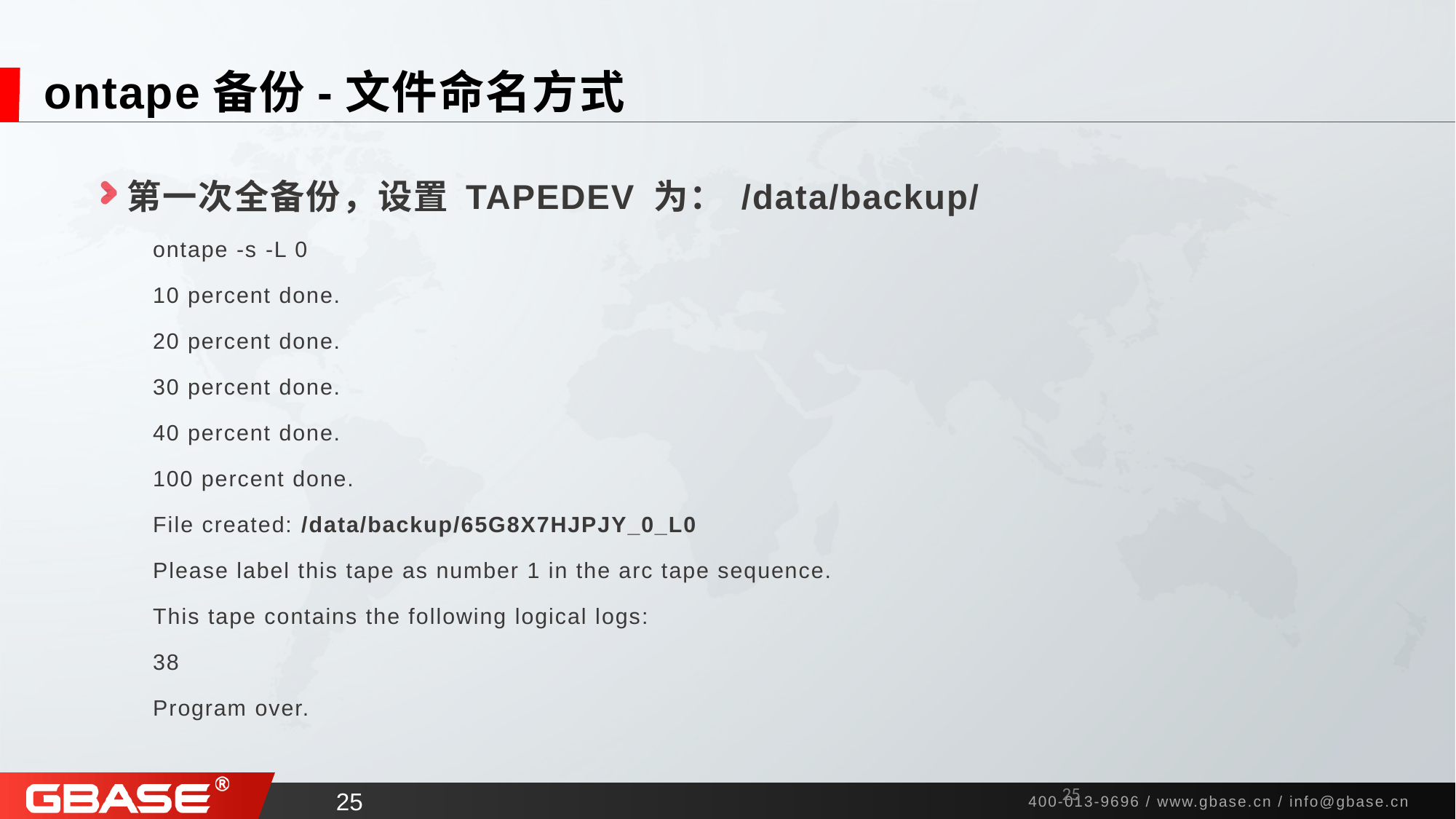

# ontape备份-文件命名方式
第一次全备份，设置 TAPEDEV 为： /data/backup/
ontape -s -L 0
10 percent done.
20 percent done.
30 percent done.
40 percent done.
100 percent done.
File created: /data/backup/65G8X7HJPJY_0_L0
Please label this tape as number 1 in the arc tape sequence.
This tape contains the following logical logs:
38
Program over.
25